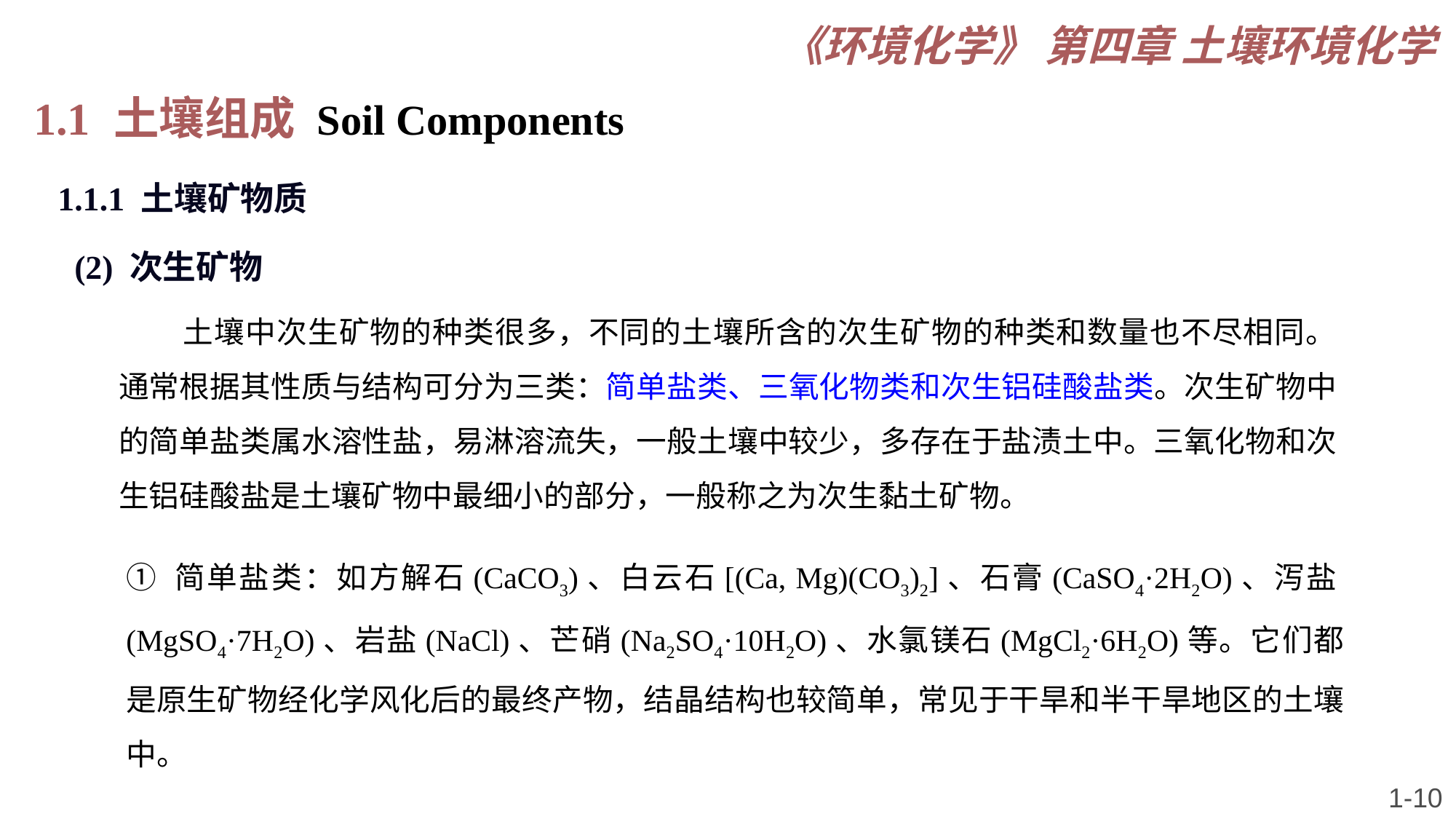

《环境化学》 第四章 土壤环境化学
1.1 土壤组成 Soil Components
1.1.1 土壤矿物质
(2) 次生矿物

土壤中次生矿物的种类很多，不同的土壤所含的次生矿物的种类和数量也不尽相同。通常根据其性质与结构可分为三类：简单盐类、三氧化物类和次生铝硅酸盐类。次生矿物中的简单盐类属水溶性盐，易淋溶流失，一般土壤中较少，多存在于盐渍土中。三氧化物和次生铝硅酸盐是土壤矿物中最细小的部分，一般称之为次生黏土矿物。
① 简单盐类：如方解石(CaCO3)、白云石[(Ca, Mg)(CO3)2]、石膏(CaSO4·2H2O)、泻盐(MgSO4·7H2O)、岩盐(NaCl)、芒硝(Na2SO4·10H2O)、水氯镁石(MgCl2·6H2O)等。它们都是原生矿物经化学风化后的最终产物，结晶结构也较简单，常见于干旱和半干旱地区的土壤中。
1-10